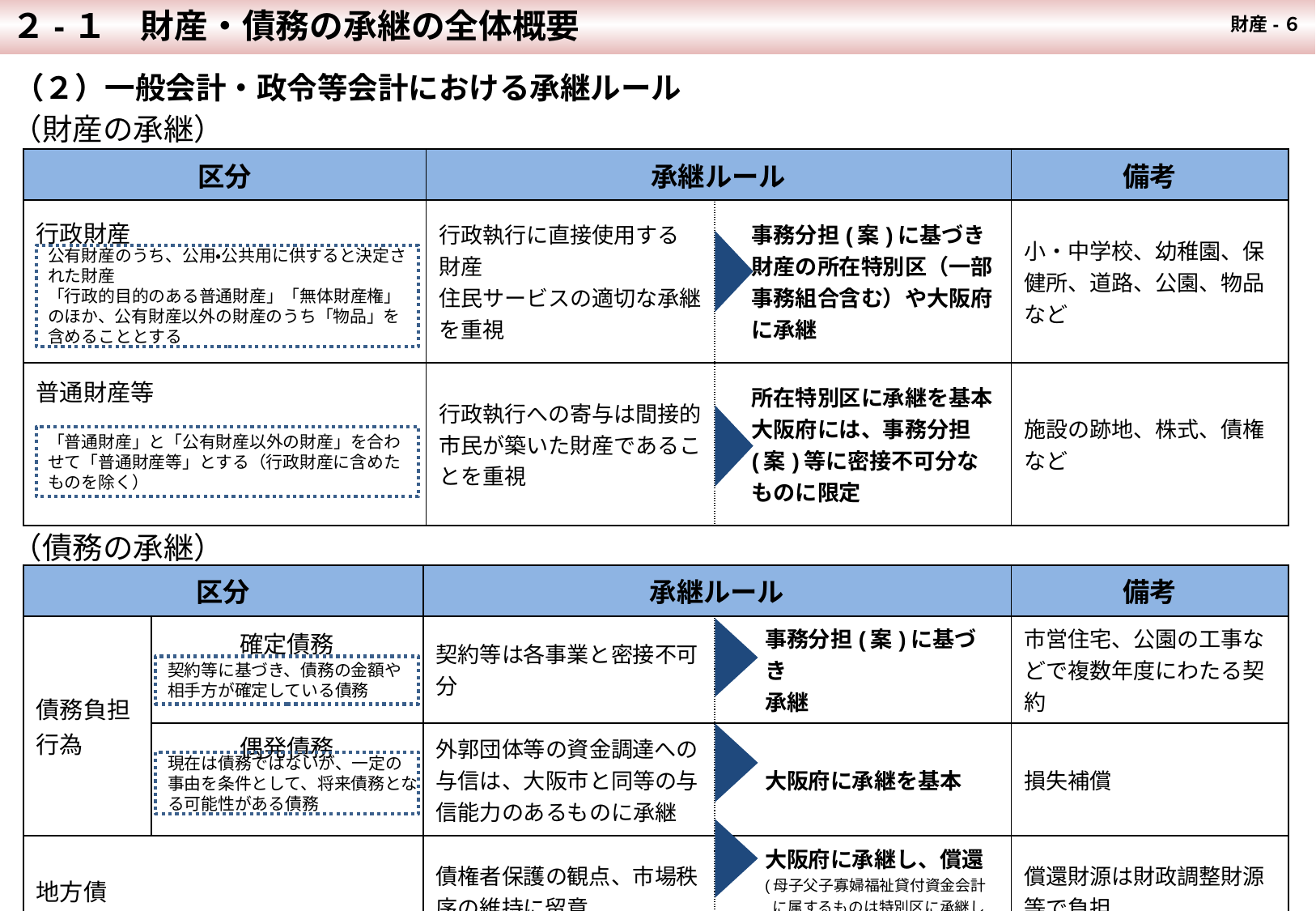

２-１　財産・債務の承継の全体概要
財産-６
（２）一般会計・政令等会計における承継ルール
（財産の承継）
| 区分 | 承継ルール |  | 備考 |
| --- | --- | --- | --- |
| 行政財産 | 行政執行に直接使用する 財産 住民サービスの適切な承継を重視 | 事務分担(案)に基づき財産の所在特別区（一部事務組合含む）や大阪府に承継 | 小・中学校、幼稚園、保健所、道路、公園、物品など |
| 普通財産等 | 行政執行への寄与は間接的 市民が築いた財産であることを重視 | 所在特別区に承継を基本 大阪府には、事務分担(案)等に密接不可分なものに限定 | 施設の跡地、株式、債権 など |
公有財産のうち、公用・公共用に供すると決定された財産
「行政的目的のある普通財産」「無体財産権」のほか、公有財産以外の財産のうち「物品」を含めることとする

「普通財産」と「公有財産以外の財産」を合わせて「普通財産等」とする（行政財産に含めたものを除く）

（債務の承継）
| 区分 |  | 承継ルール |  | 備考 |
| --- | --- | --- | --- | --- |
| 債務負担行為 | 確定債務 | 契約等は各事業と密接不可分 | 事務分担(案)に基づき 承継 | 市営住宅、公園の工事などで複数年度にわたる契約 |
|  | 偶発債務 | 外郭団体等の資金調達への与信は、大阪市と同等の与信能力のあるものに承継 | 大阪府に承継を基本 | 損失補償 |
| 地方債 |  | 債権者保護の観点、市場秩序の維持に留意 | 大阪府に承継し、償還 (母子父子寡婦福祉貸付資金会計 に属するものは特別区に承継し償還) | 償還財源は財政調整財源等で負担 |

契約等に基づき、債務の金額や相手方が確定している債務

現在は債務ではないが、一定の事由を条件として、将来債務となる可能性がある債務